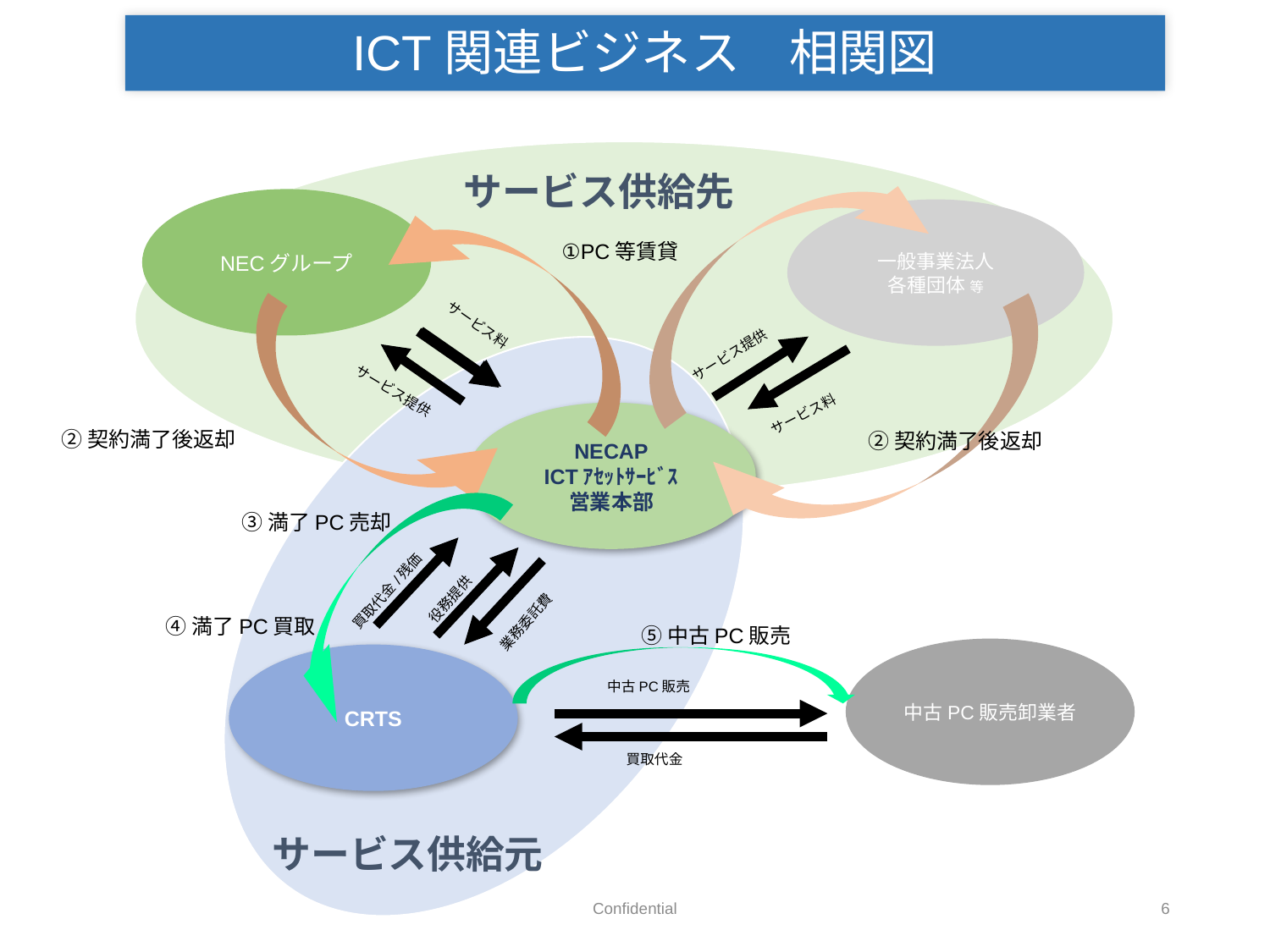

ICT関連ビジネス　相関図

サービス供給先
NECグループ
一般事業法人
各種団体 等

①PC等賃貸

サービス提供
サービス料
サービス料

サービス提供
NECAP
ICTｱｾｯﾄｻｰﾋﾞｽ
営業本部
②契約満了後返却
②契約満了後返却

③満了PC売却
役務提供
買取代金/残価
業務委託費
④満了PC買取
⑤中古PC販売
中古PC販売卸業者
CRTS

中古PC販売
買取代金
サービス供給元
Confidential
6